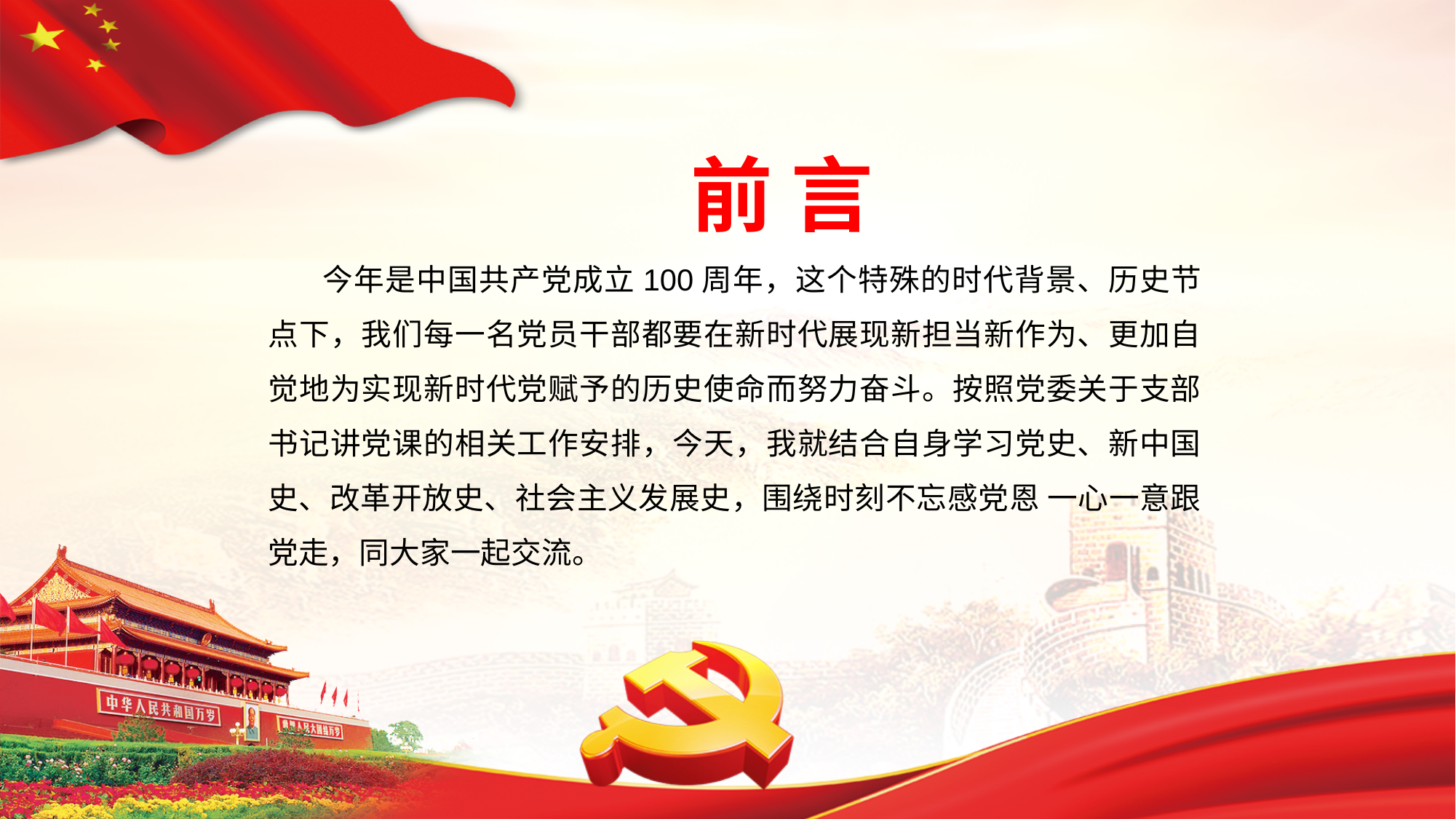

前 言
今年是中国共产党成立100周年，这个特殊的时代背景、历史节点下，我们每一名党员干部都要在新时代展现新担当新作为、更加自觉地为实现新时代党赋予的历史使命而努力奋斗。按照党委关于支部书记讲党课的相关工作安排，今天，我就结合自身学习党史、新中国史、改革开放史、社会主义发展史，围绕时刻不忘感党恩 一心一意跟党走，同大家一起交流。